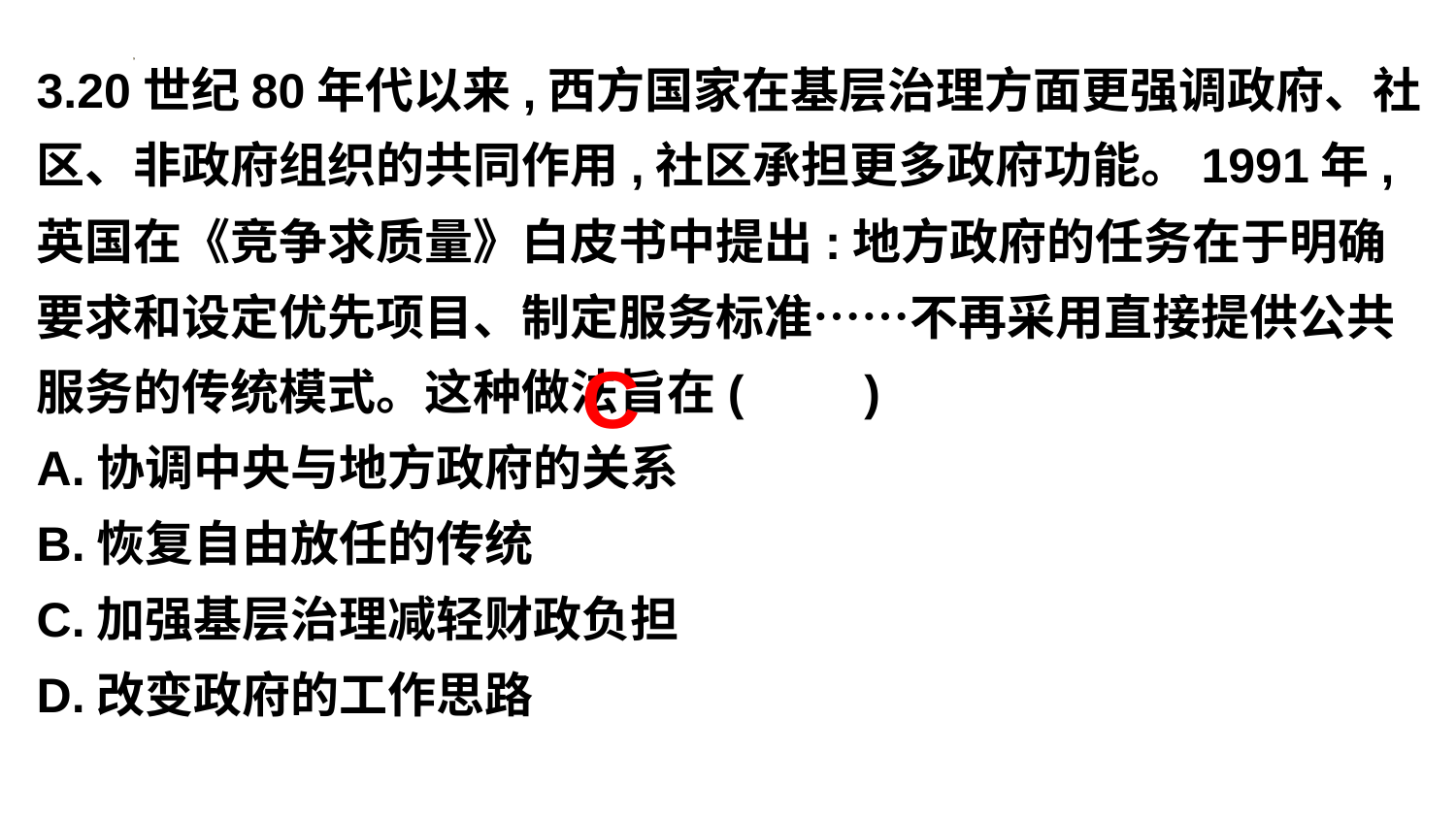

3.20世纪80年代以来,西方国家在基层治理方面更强调政府、社区、非政府组织的共同作用,社区承担更多政府功能。1991年,英国在《竞争求质量》白皮书中提出:地方政府的任务在于明确要求和设定优先项目、制定服务标准……不再采用直接提供公共服务的传统模式。这种做法旨在(　　)
A.协调中央与地方政府的关系
B.恢复自由放任的传统
C.加强基层治理减轻财政负担
D.改变政府的工作思路
C